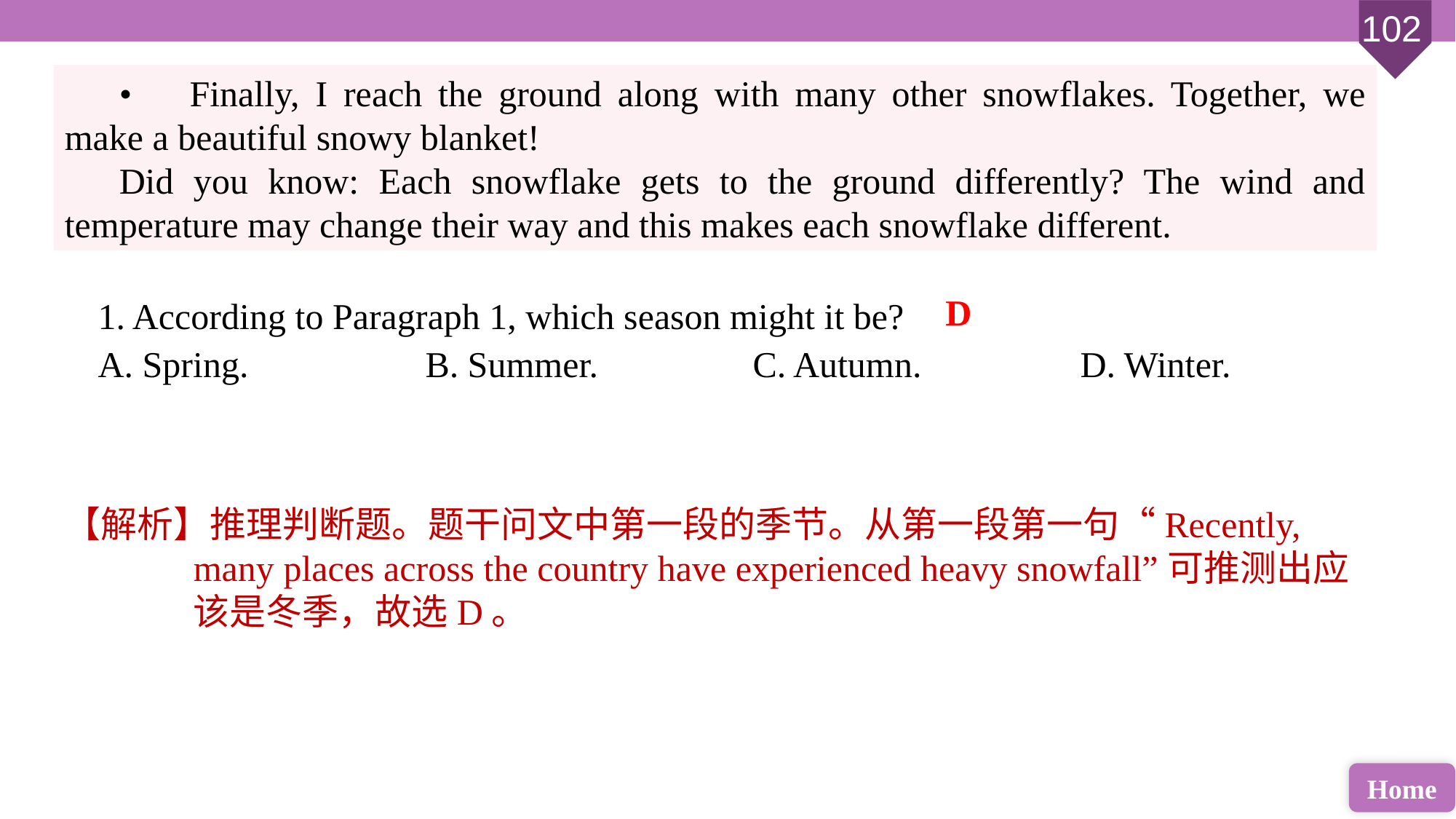

•	 Finally, I reach the ground along with many other snowflakes. Together, we make a beautiful snowy blanket!
Did you know: Each snowflake gets to the ground differently? The wind and temperature may change their way and this makes each snowflake different.
1. According to Paragraph 1, which season might it be?
A. Spring. 		B. Summer. 		C. Autumn. 		D. Winter.
D
【解析】推理判断题。题干问文中第一段的季节。从第一段第一句“Recently, many places across the country have experienced heavy snowfall”可推测出应该是冬季，故选D。